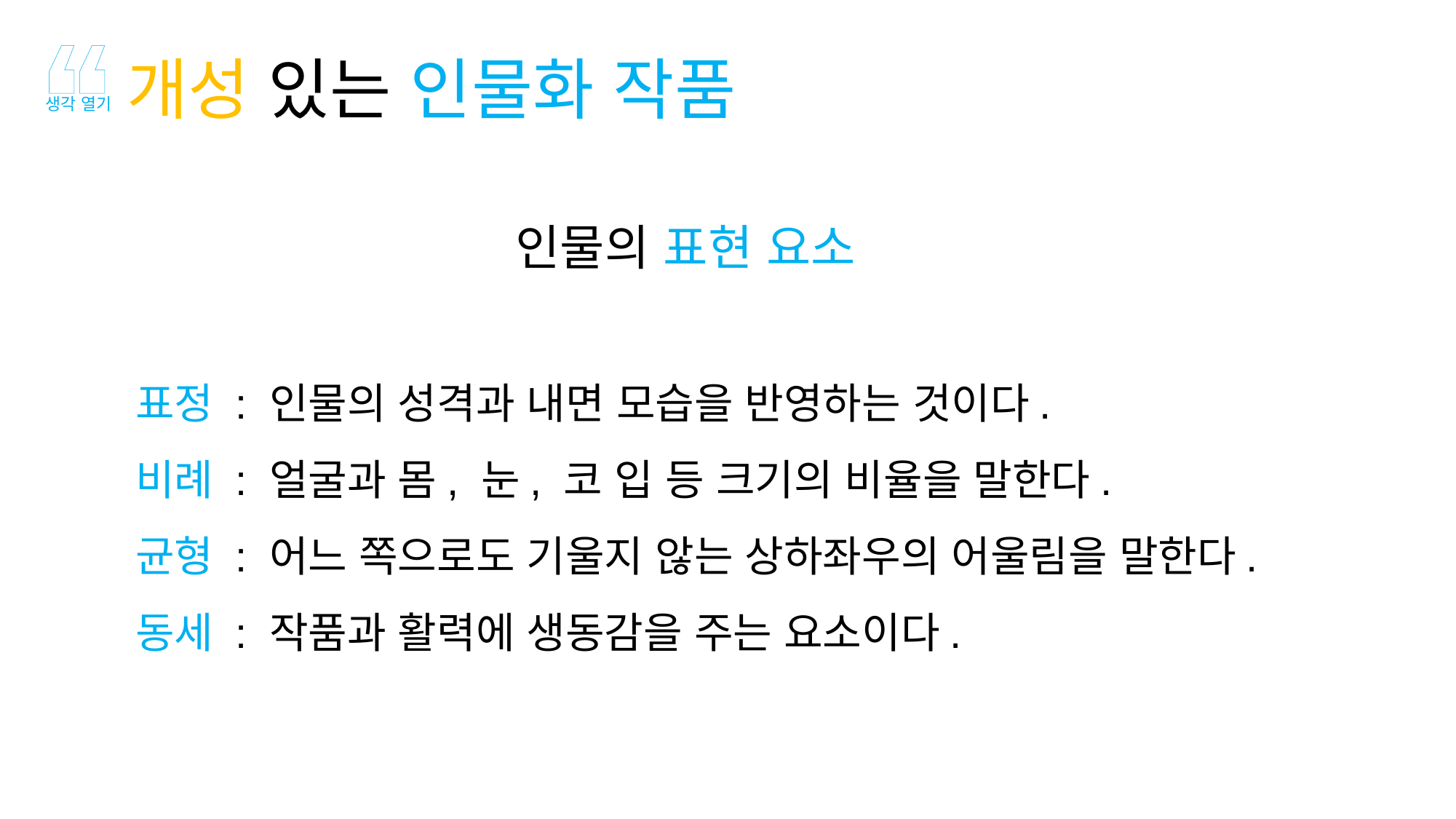

“
개성 있는 인물화 작품
생각 열기
인물의 표현 요소

 표정 : 인물의 성격과 내면 모습을 반영하는 것이다.
 비례 : 얼굴과 몸, 눈, 코 입 등 크기의 비율을 말한다.
 균형 : 어느 쪽으로도 기울지 않는 상하좌우의 어울림을 말한다.
 동세 : 작품과 활력에 생동감을 주는 요소이다.